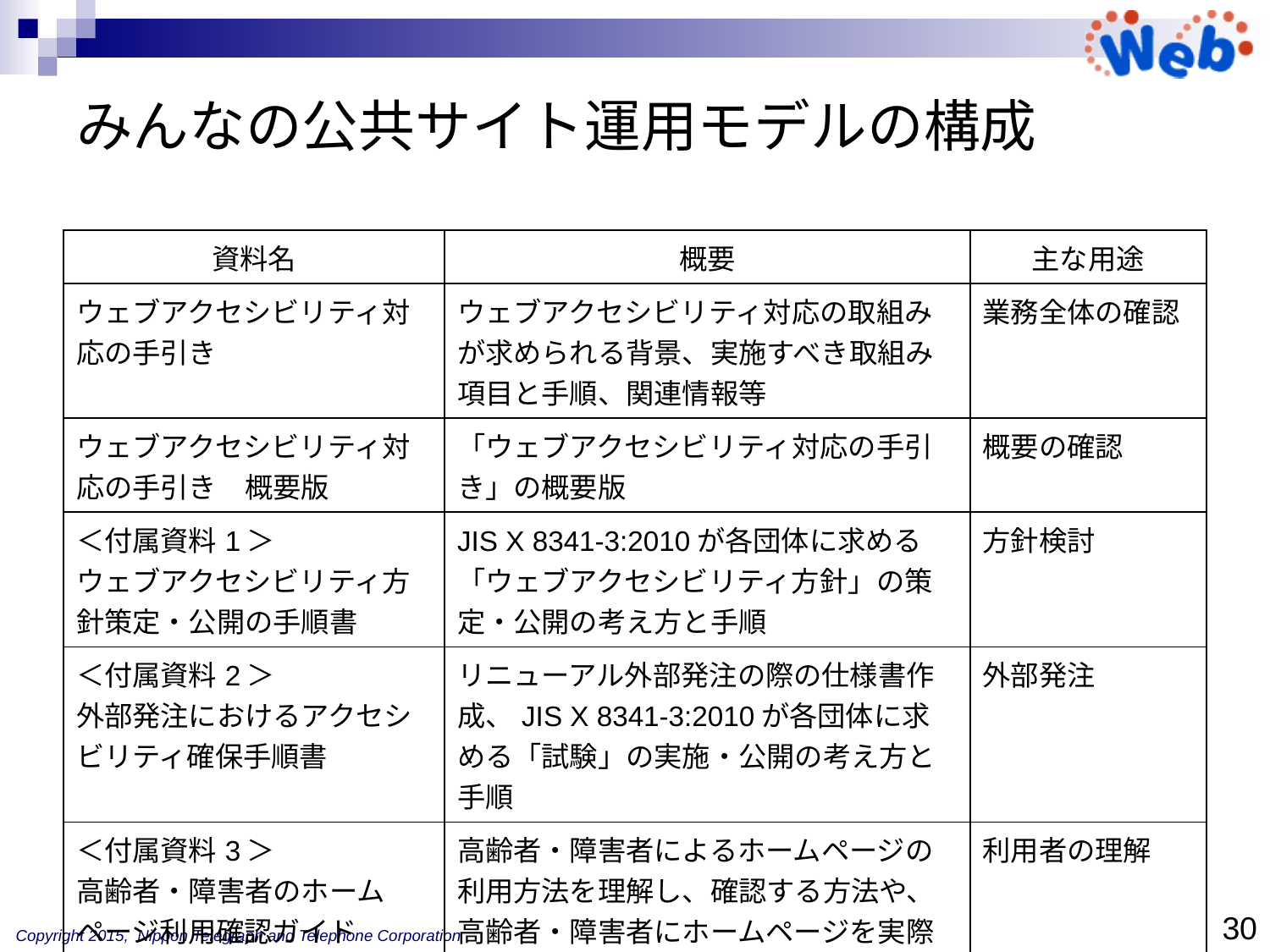

# みんなの公共サイト運用モデルの構成
| 資料名 | 概要 | 主な用途 |
| --- | --- | --- |
| ウェブアクセシビリティ対応の手引き | ウェブアクセシビリティ対応の取組みが求められる背景、実施すべき取組み項目と手順、関連情報等 | 業務全体の確認 |
| ウェブアクセシビリティ対応の手引き　概要版 | 「ウェブアクセシビリティ対応の手引き」の概要版 | 概要の確認 |
| ＜付属資料1＞ ウェブアクセシビリティ方針策定・公開の手順書 | JIS X 8341-3:2010が各団体に求める「ウェブアクセシビリティ方針」の策定・公開の考え方と手順 | 方針検討 |
| ＜付属資料2＞ 外部発注におけるアクセシビリティ確保手順書 | リニューアル外部発注の際の仕様書作成、JIS X 8341-3:2010が各団体に求める「試験」の実施・公開の考え方と手順 | 外部発注 |
| ＜付属資料3＞ 高齢者・障害者のホームページ利用確認ガイド | 高齢者・障害者によるホームページの利用方法を理解し、確認する方法や、高齢者・障害者にホームページを実際に利用し評価してもらう際の手順 | 利用者の理解 |
30